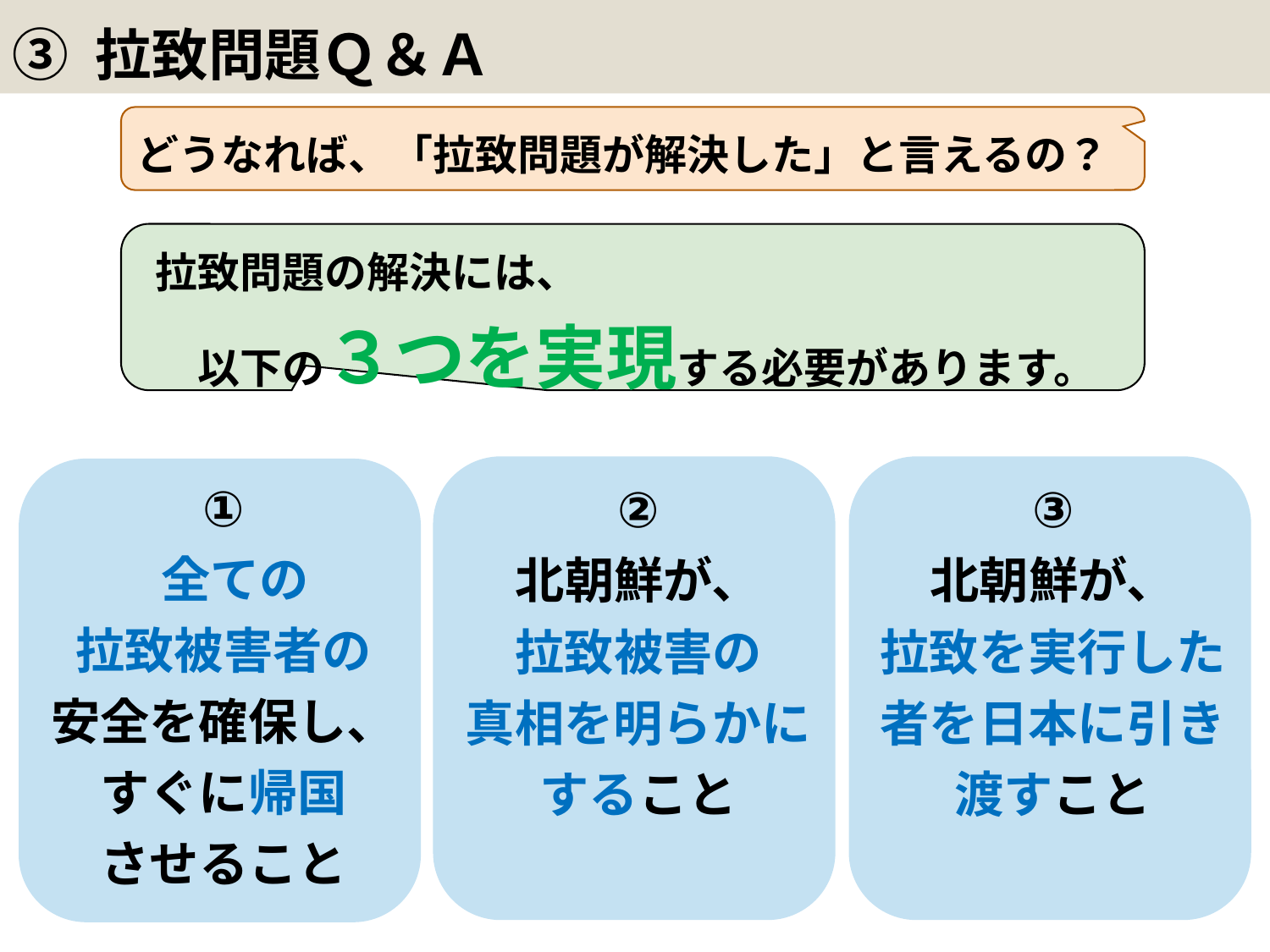

③ 拉致問題Ｑ＆Ａ

どうなれば、「拉致問題が解決した」と言えるの？

拉致問題の解決には、
　以下の３つを実現する必要があります。

②
北朝鮮が、
拉致被害の
真相を明らかにすること

③
北朝鮮が、
拉致を実行した者を日本に引き渡すこと
①
 全ての
拉致被害者の
安全を確保し、
すぐに帰国
させること

27